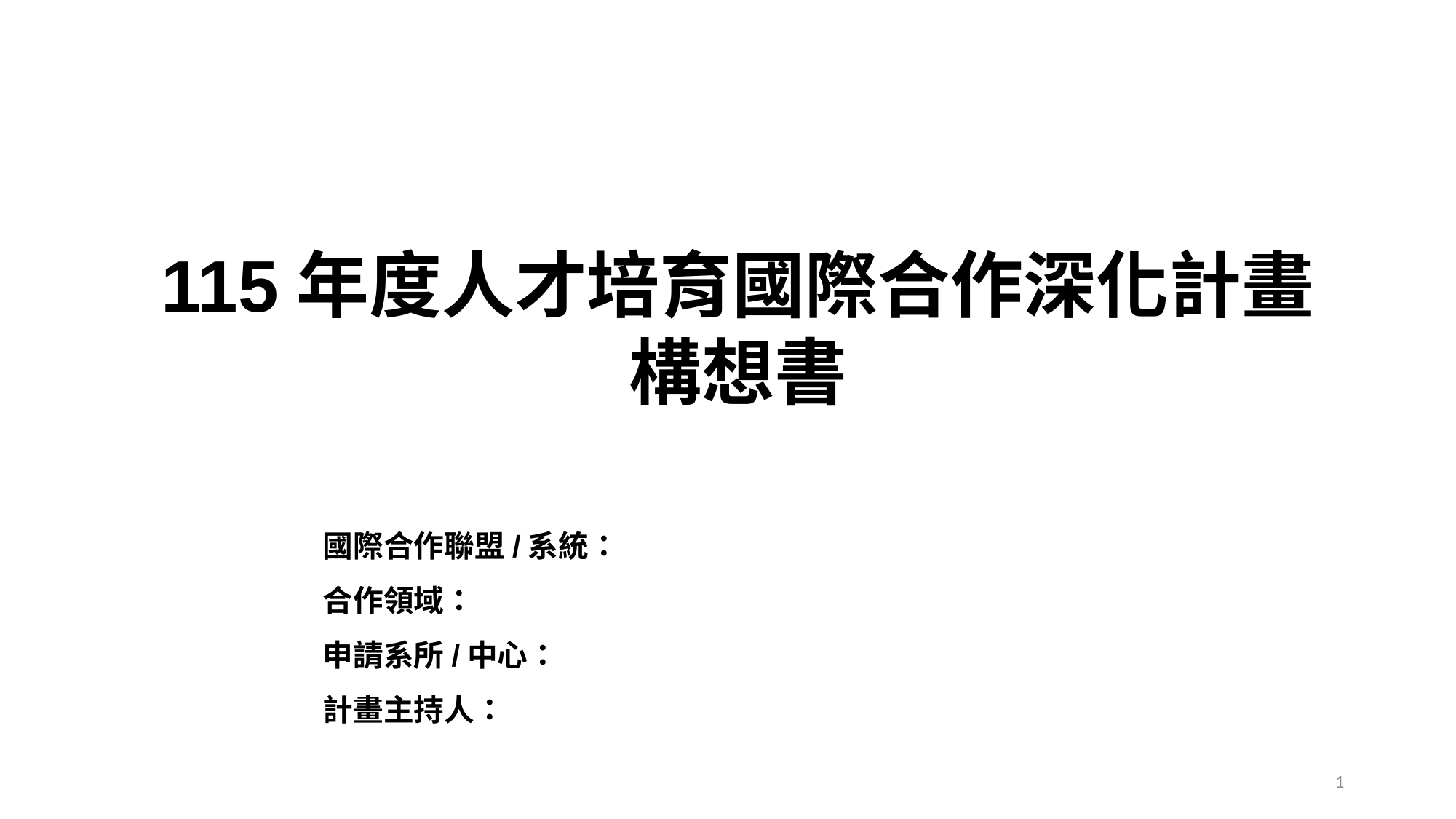

115年度人才培育國際合作深化計畫構想書
國際合作聯盟/系統：
合作領域：
申請系所/中心：
計畫主持人：
1